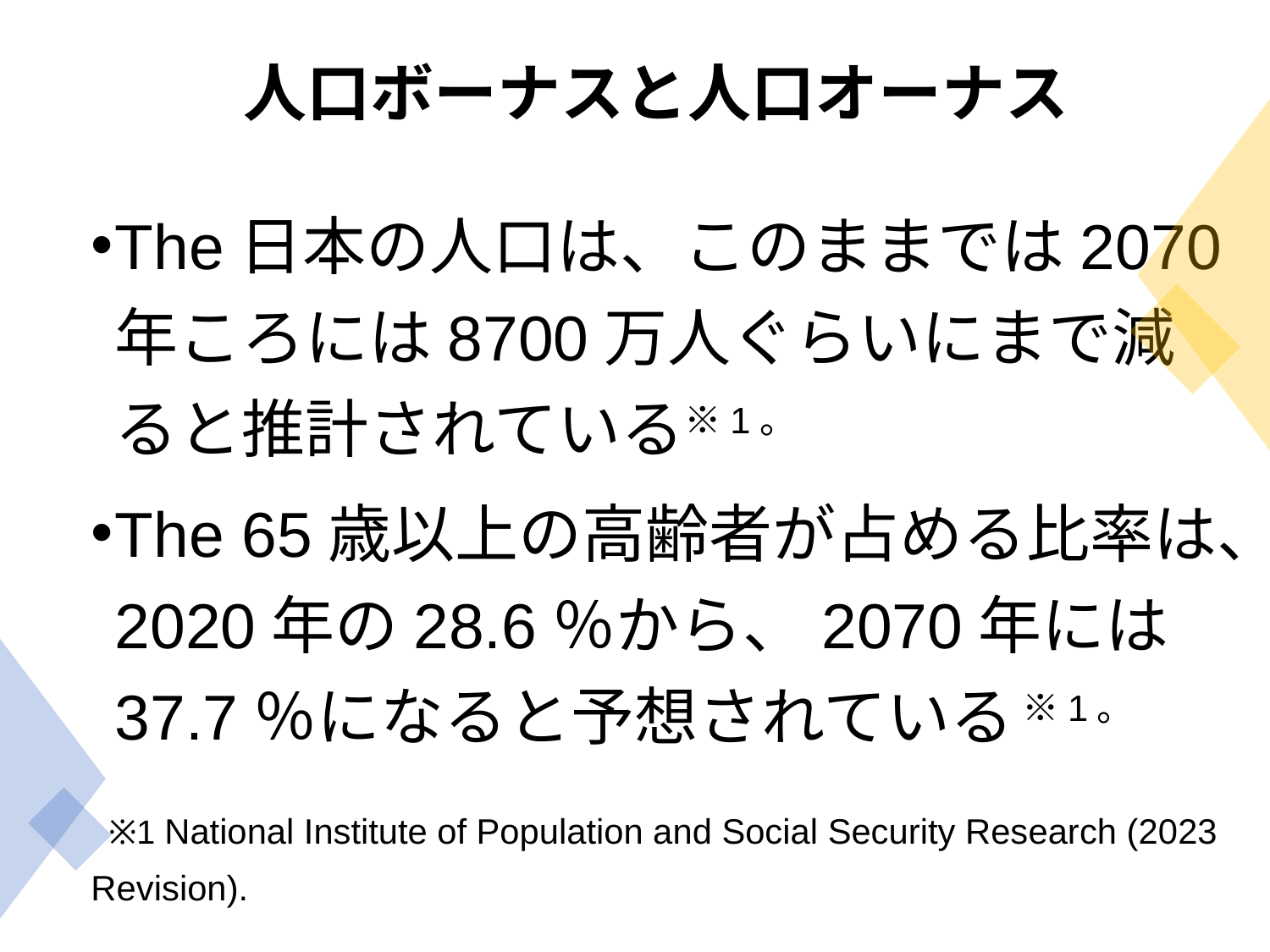

人口ボーナスと人口オーナス
The日本の人口は、このままでは2070年ころには8700万人ぐらいにまで減ると推計されている※1。
The 65歳以上の高齢者が占める比率は、2020年の28.6％から、2070年には37.7％になると予想されている ※1。
 ※1 National Institute of Population and Social Security Research (2023 Revision).